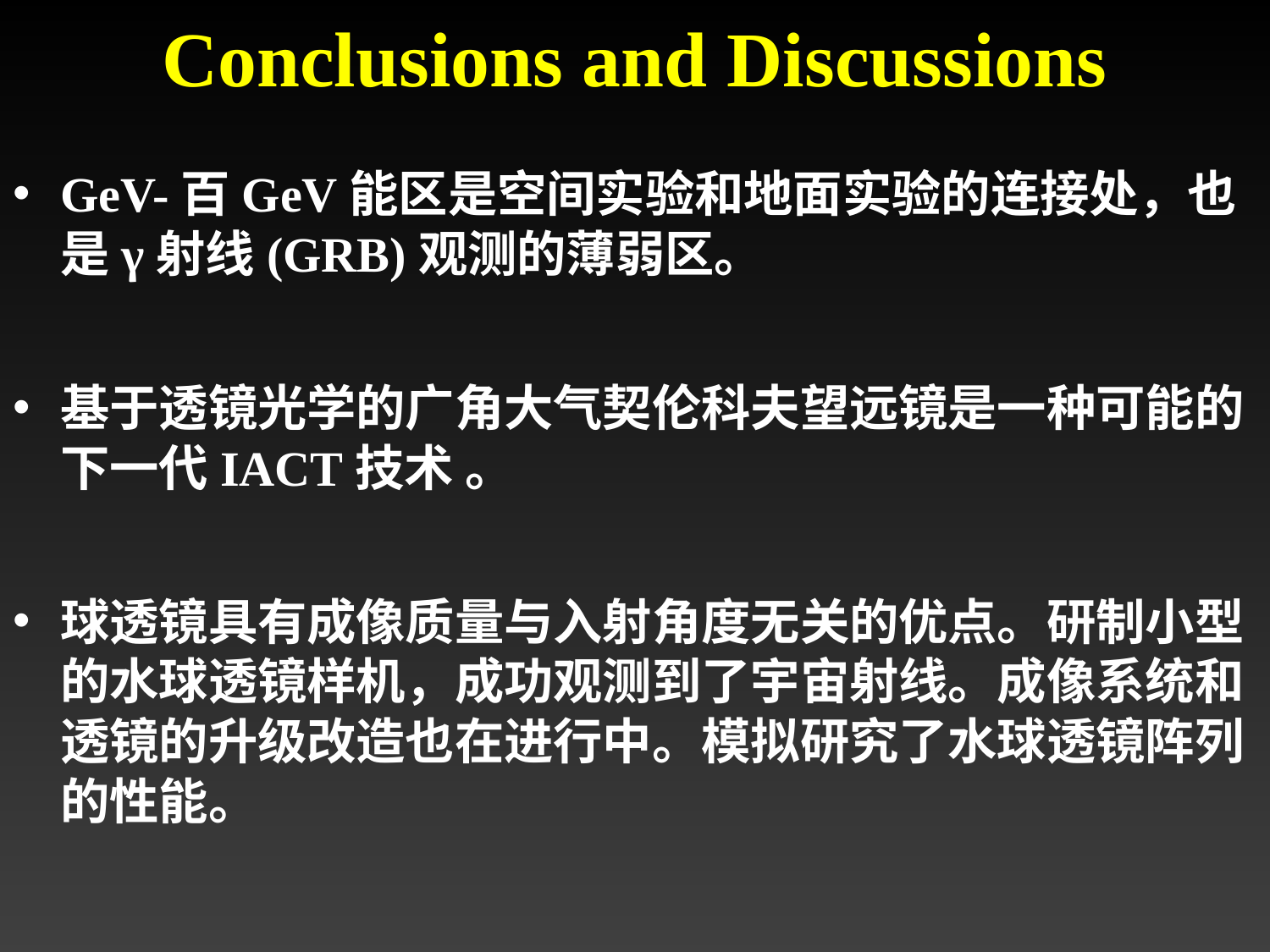

# Conclusions and Discussions
GeV-百GeV能区是空间实验和地面实验的连接处，也是γ射线(GRB)观测的薄弱区。

基于透镜光学的广角大气契伦科夫望远镜是一种可能的下一代IACT技术 。

球透镜具有成像质量与入射角度无关的优点。研制小型的水球透镜样机，成功观测到了宇宙射线。成像系统和透镜的升级改造也在进行中。模拟研究了水球透镜阵列的性能。